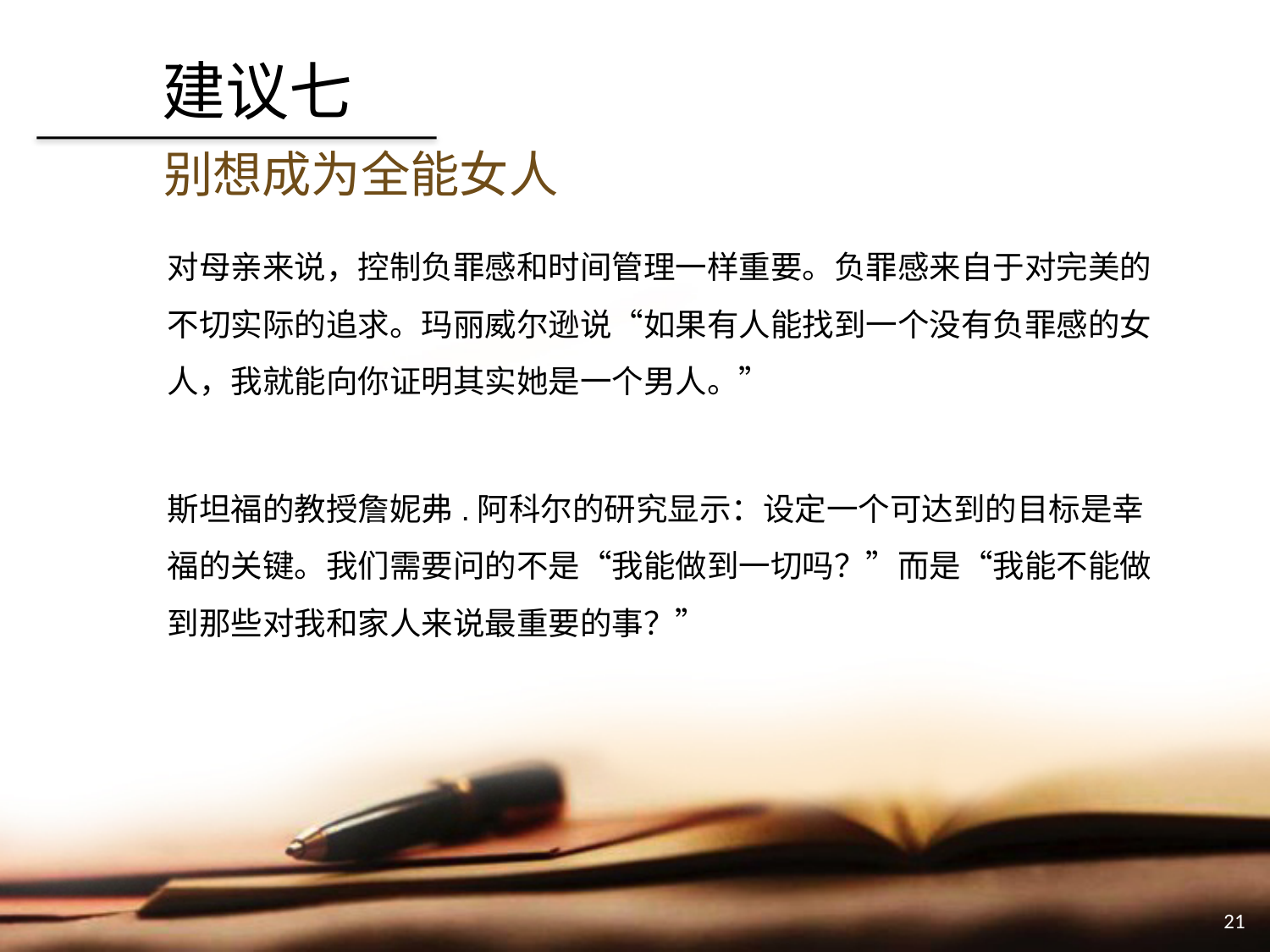

建议七

别想成为全能女人
对母亲来说，控制负罪感和时间管理一样重要。负罪感来自于对完美的不切实际的追求。玛丽威尔逊说“如果有人能找到一个没有负罪感的女人，我就能向你证明其实她是一个男人。”

斯坦福的教授詹妮弗.阿科尔的研究显示：设定一个可达到的目标是幸福的关键。我们需要问的不是“我能做到一切吗？”而是“我能不能做到那些对我和家人来说最重要的事？”